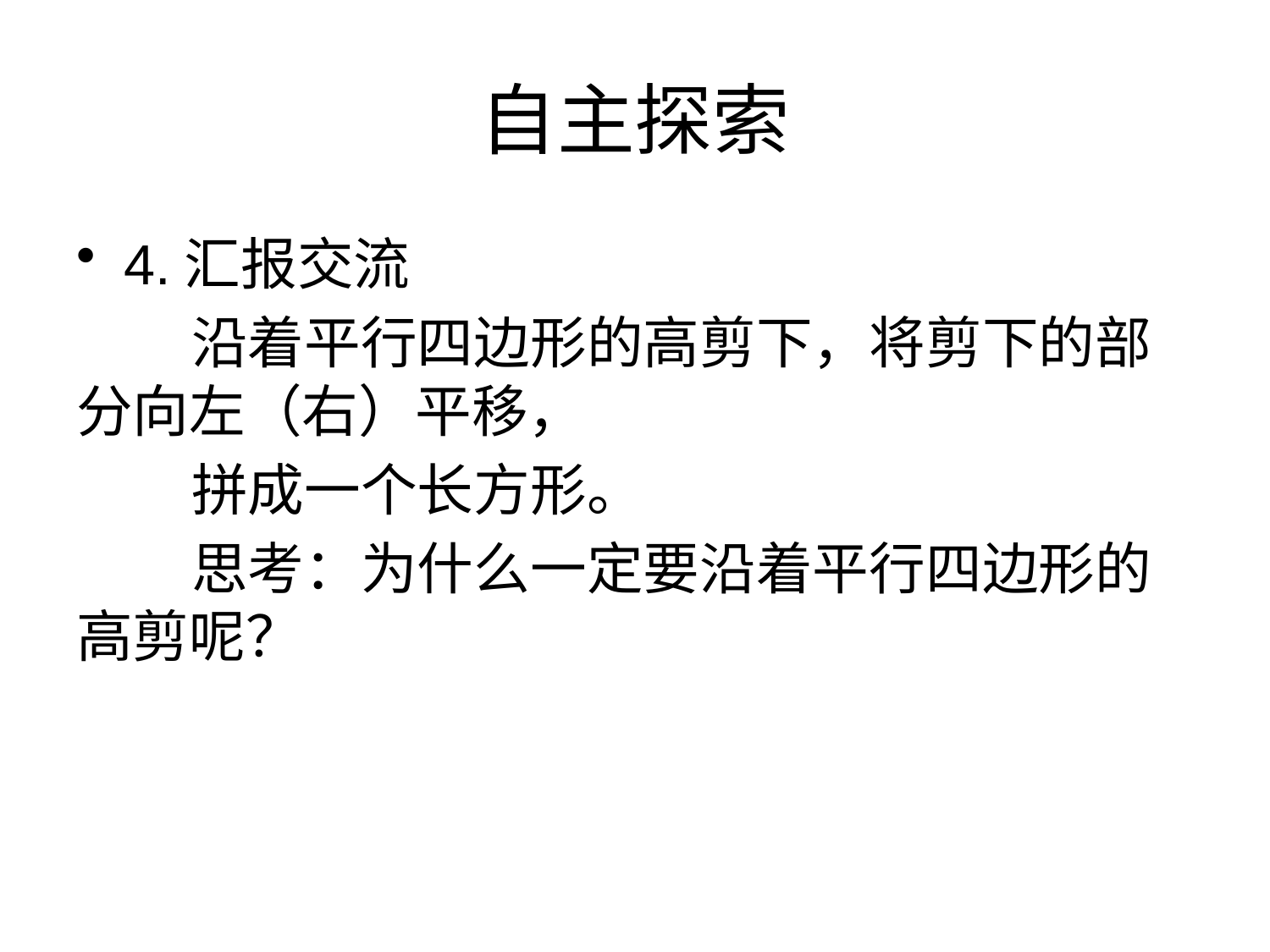

# 自主探索
4.汇报交流
        沿着平行四边形的高剪下，将剪下的部分向左（右）平移，
        拼成一个长方形。
        思考：为什么一定要沿着平行四边形的高剪呢？